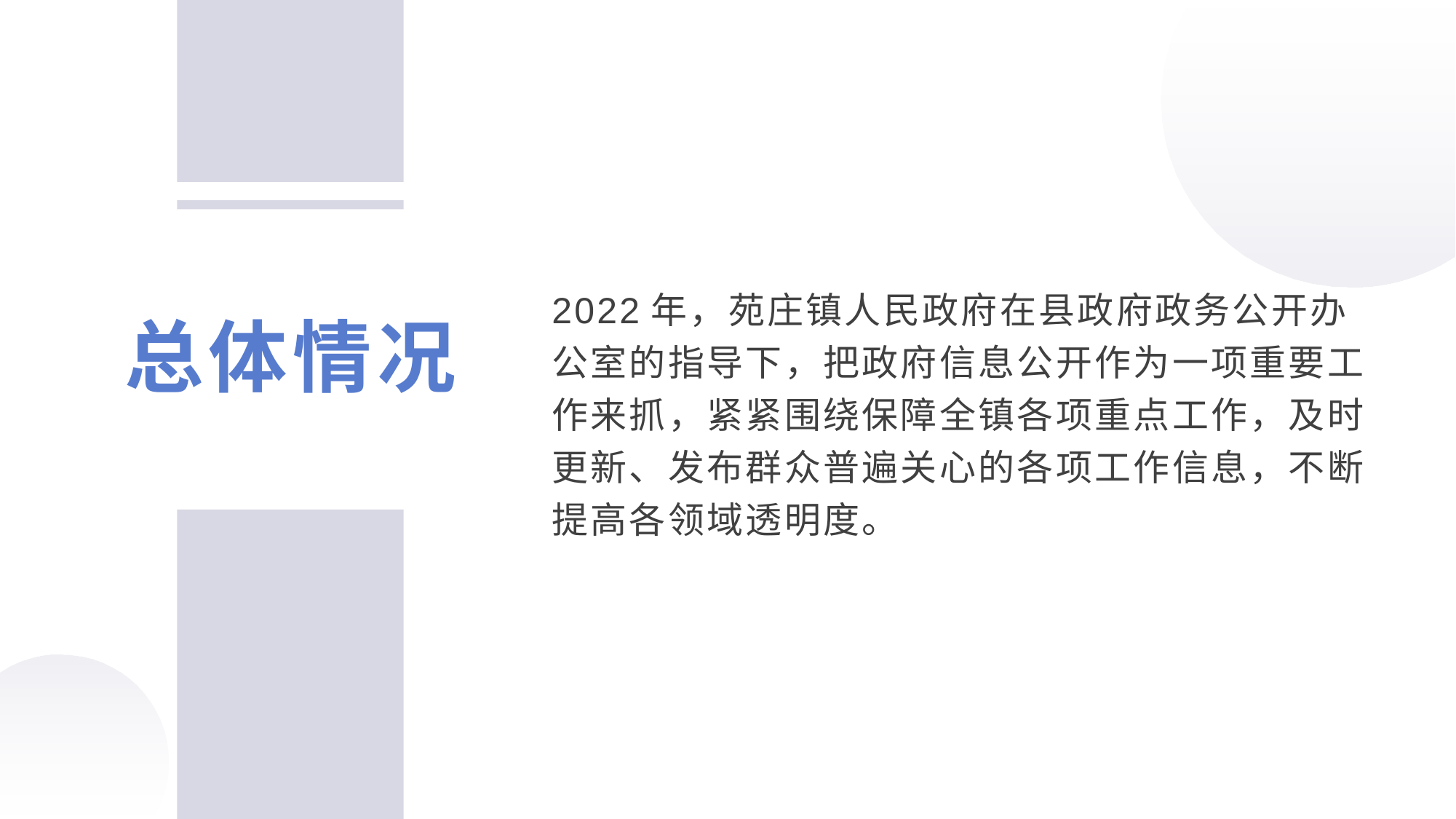

2022年，苑庄镇人民政府在县政府政务公开办公室的指导下，把政府信息公开作为一项重要工作来抓，紧紧围绕保障全镇各项重点工作，及时更新、发布群众普遍关心的各项工作信息，不断提高各领域透明度。

总体情况